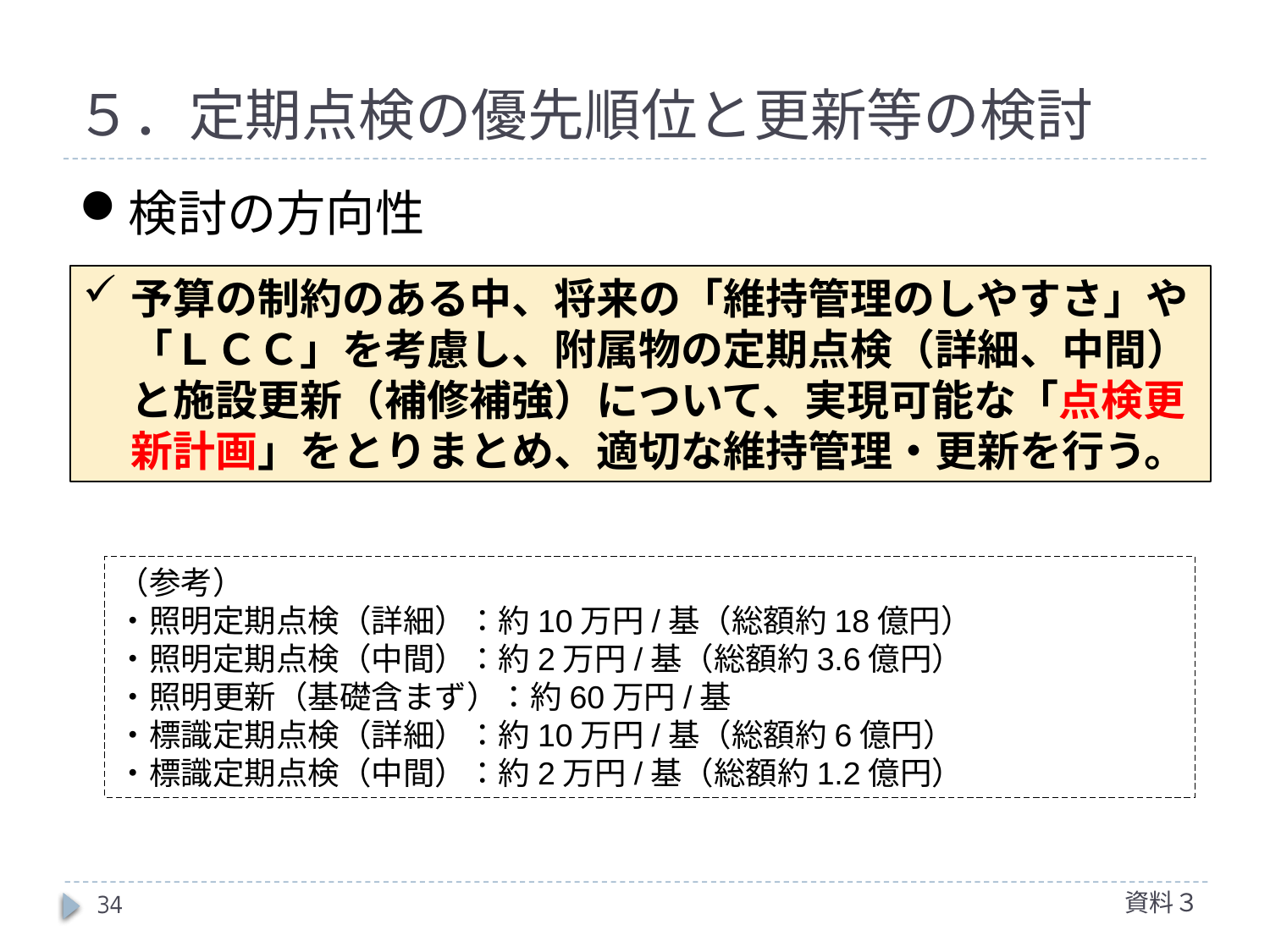

# ５．定期点検の優先順位と更新等の検討
検討の方向性
予算の制約のある中、将来の「維持管理のしやすさ」や「ＬＣＣ」を考慮し、附属物の定期点検（詳細、中間）と施設更新（補修補強）について、実現可能な「点検更新計画」をとりまとめ、適切な維持管理・更新を行う。
（参考）
・照明定期点検（詳細）：約10万円/基（総額約18億円）
・照明定期点検（中間）：約2万円/基（総額約3.6億円）
・照明更新（基礎含まず）：約60万円/基
・標識定期点検（詳細）：約10万円/基（総額約6億円）
・標識定期点検（中間）：約2万円/基（総額約1.2億円）
資料３
34